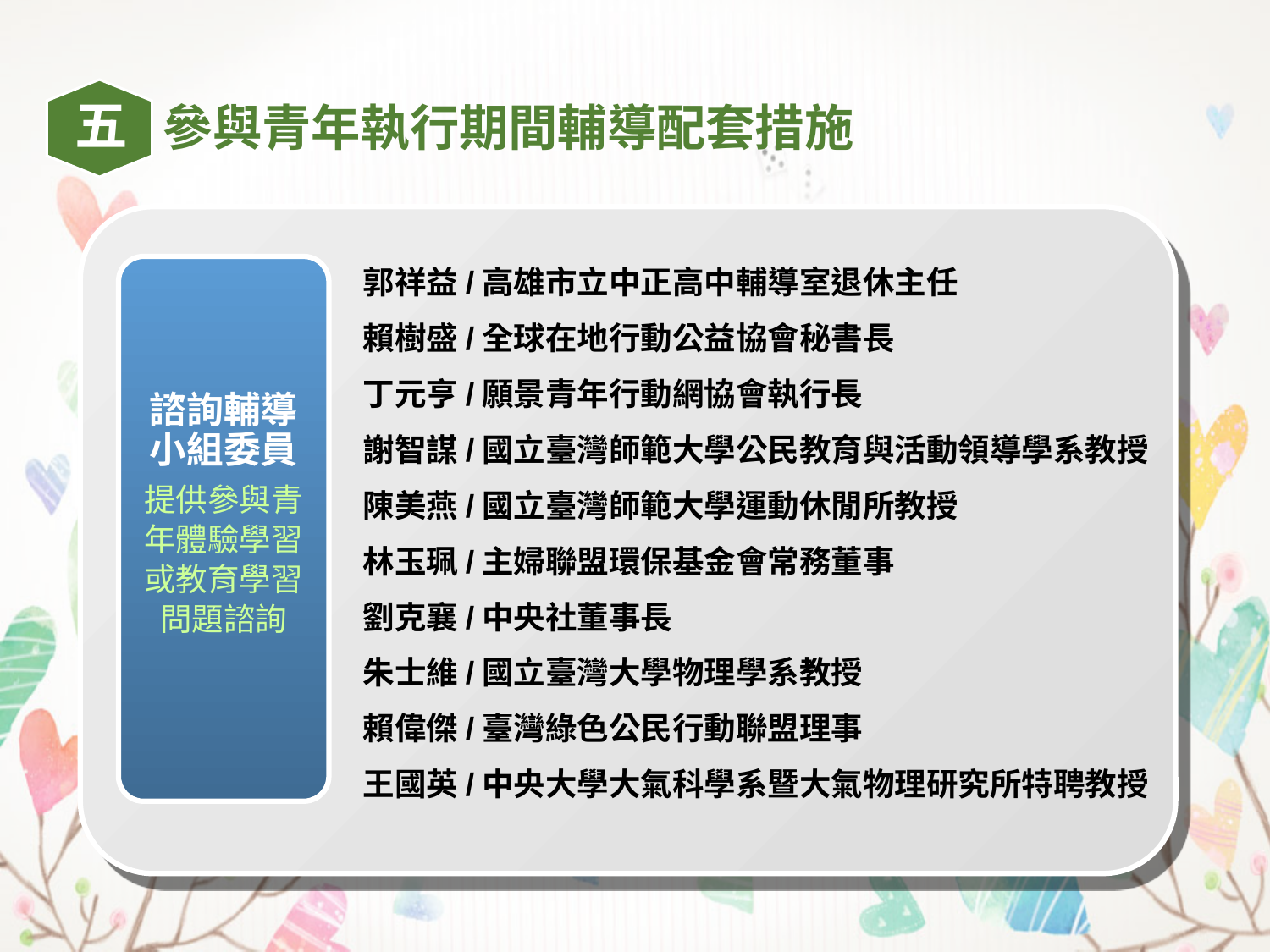

五
參與青年執行期間輔導配套措施

諮詢輔導
小組委員
提供參與青年體驗學習或教育學習問題諮詢

郭祥益/高雄市立中正高中輔導室退休主任
賴樹盛/全球在地行動公益協會秘書長
丁元亨/願景青年行動網協會執行長
謝智謀/國立臺灣師範大學公民教育與活動領導學系教授
陳美燕/國立臺灣師範大學運動休閒所教授
林玉珮/主婦聯盟環保基金會常務董事
劉克襄/中央社董事長
朱士維/國立臺灣大學物理學系教授
賴偉傑/臺灣綠色公民行動聯盟理事
王國英/中央大學大氣科學系暨大氣物理研究所特聘教授